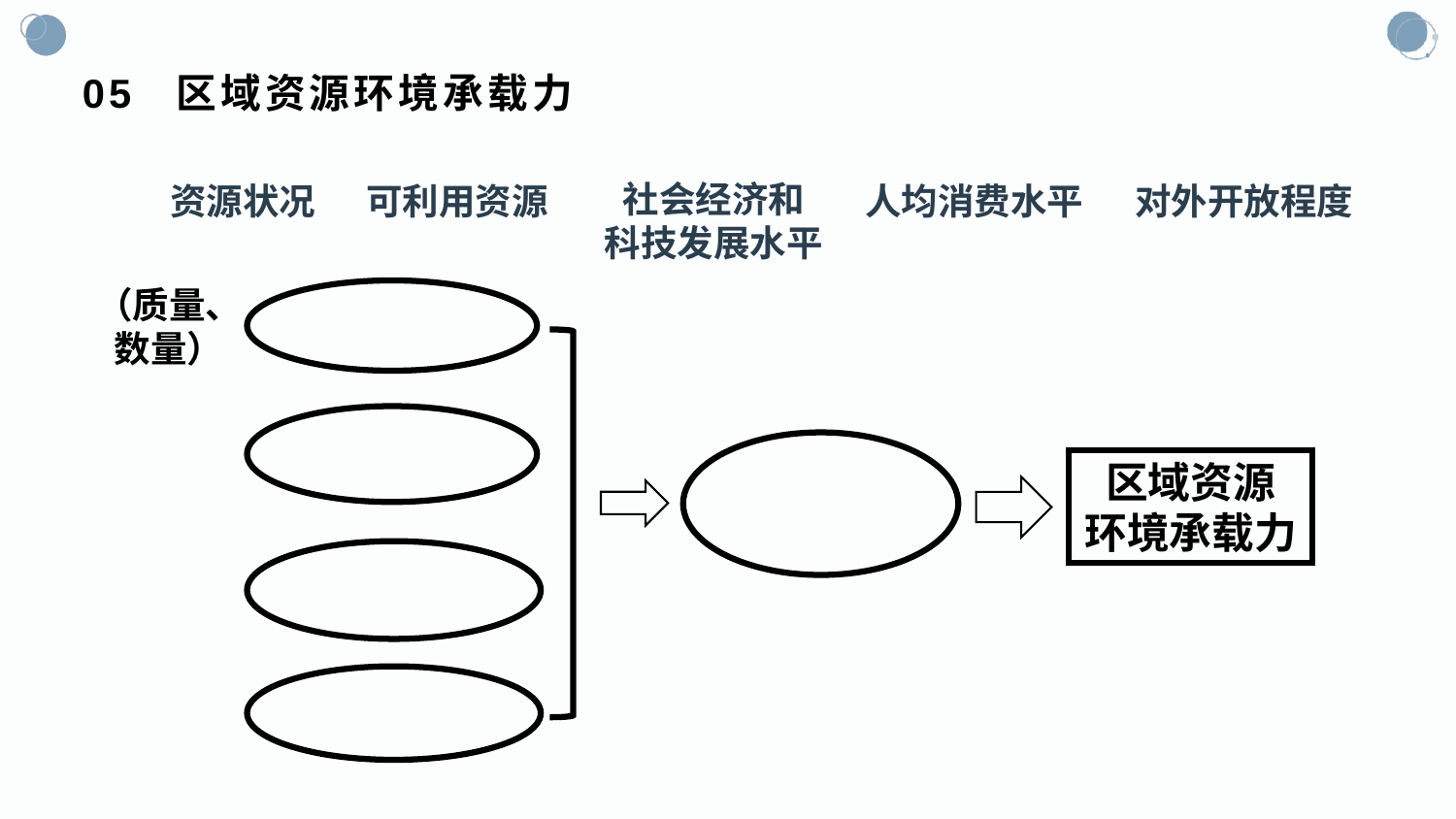

# 05  区域资源环境承载力
社会经济和
科技发展水平
对外开放程度
资源状况
可利用资源
人均消费水平
（质量、
数量）

区域资源
环境承载力